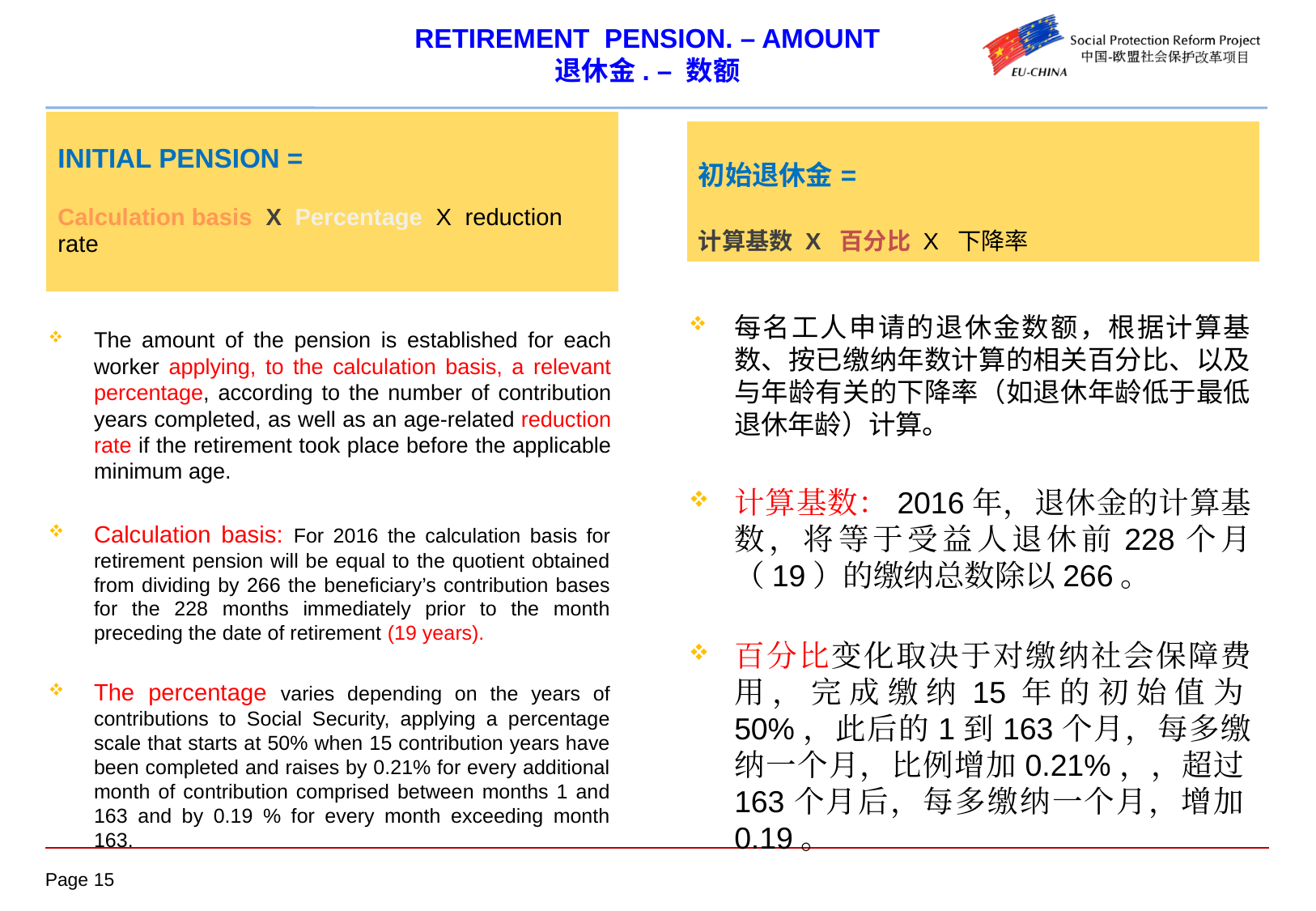

# RETIREMENT  PENSION. – AMOUNT 退休金. – 数额
| INITIAL PENSION = Calculation basis X Percentage X reduction rate |
| --- |
| 初始退休金= 计算基数 X 百分比 X 下降率 |
| --- |

The amount of the pension is established for each worker applying, to the calculation basis, a relevant percentage, according to the number of contribution years completed, as well as an age-related reduction rate if the retirement took place before the applicable minimum age.

Calculation basis: For 2016 the calculation basis for retirement pension will be equal to the quotient obtained from dividing by 266 the beneficiary’s contribution bases for the 228 months immediately prior to the month preceding the date of retirement (19 years).

The percentage varies depending on the years of contributions to Social Security, applying a percentage scale that starts at 50% when 15 contribution years have been completed and raises by 0.21% for every additional month of contribution comprised between months 1 and 163 and by 0.19 % for every month exceeding month 163.

每名工人申请的退休金数额，根据计算基数、按已缴纳年数计算的相关百分比、以及与年龄有关的下降率（如退休年龄低于最低退休年龄）计算。

计算基数：2016年，退休金的计算基数，将等于受益人退休前228个月（19）的缴纳总数除以266。

百分比变化取决于对缴纳社会保障费用，完成缴纳15年的初始值为50%，此后的1到163个月，每多缴纳一个月，比例增加0.21%，，超过163个月后，每多缴纳一个月，增加0.19。